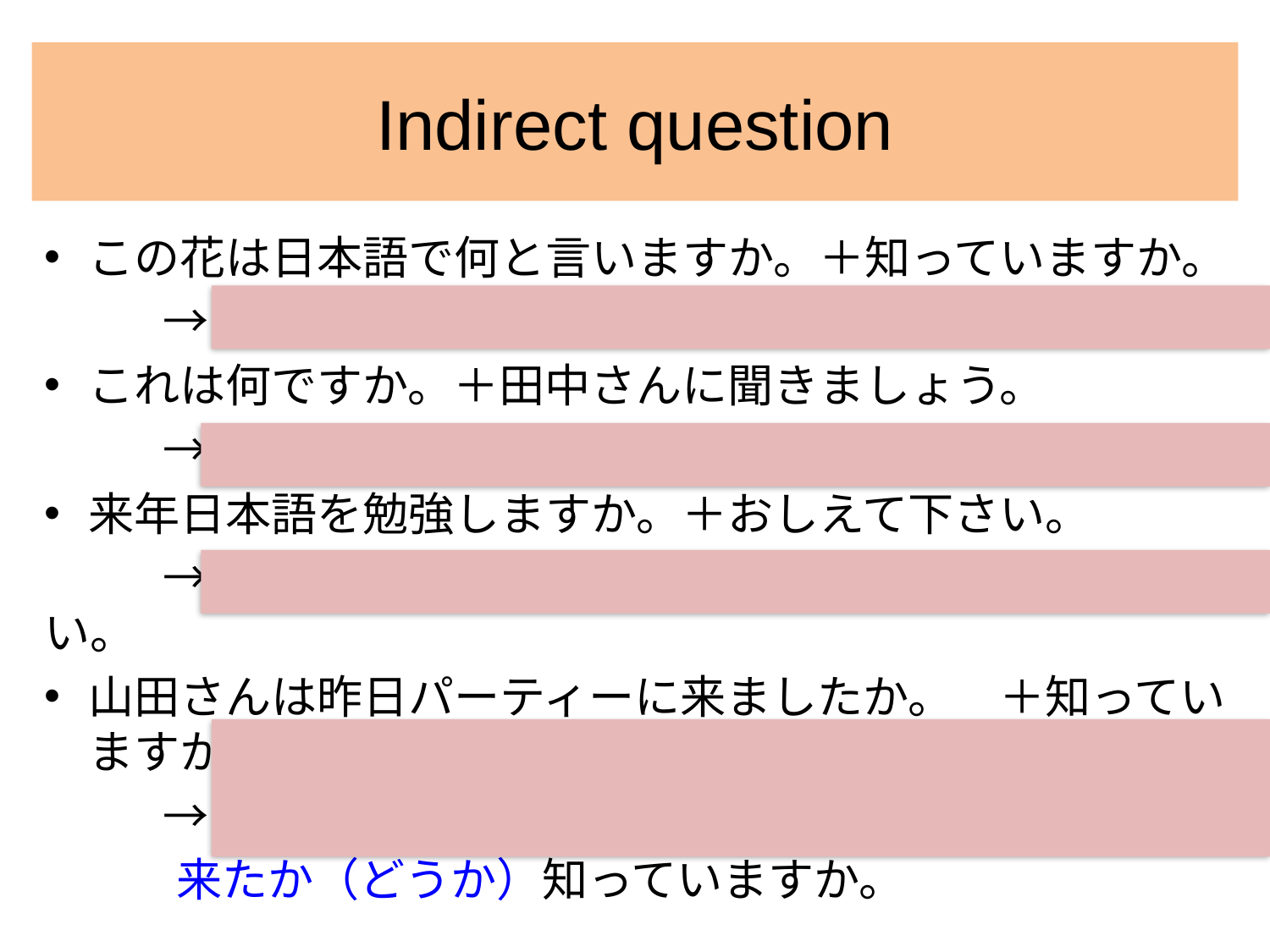

# Indirect question
この花は日本語で何と言いますか。＋知っていますか。
	→この花は日本語で何と言うか知っていますか。
これは何ですか。＋田中さんに聞きましょう。
	→これは何か田中さんに聞きましょう。
来年日本語を勉強しますか。＋おしえて下さい。
	→来年日本語を勉強するか（どうか）おしえて下さい。
山田さんは昨日パーティーに来ましたか。　＋知っていますか。
	→山田さんが昨日パーティーに
            来たか（どうか）知っていますか。